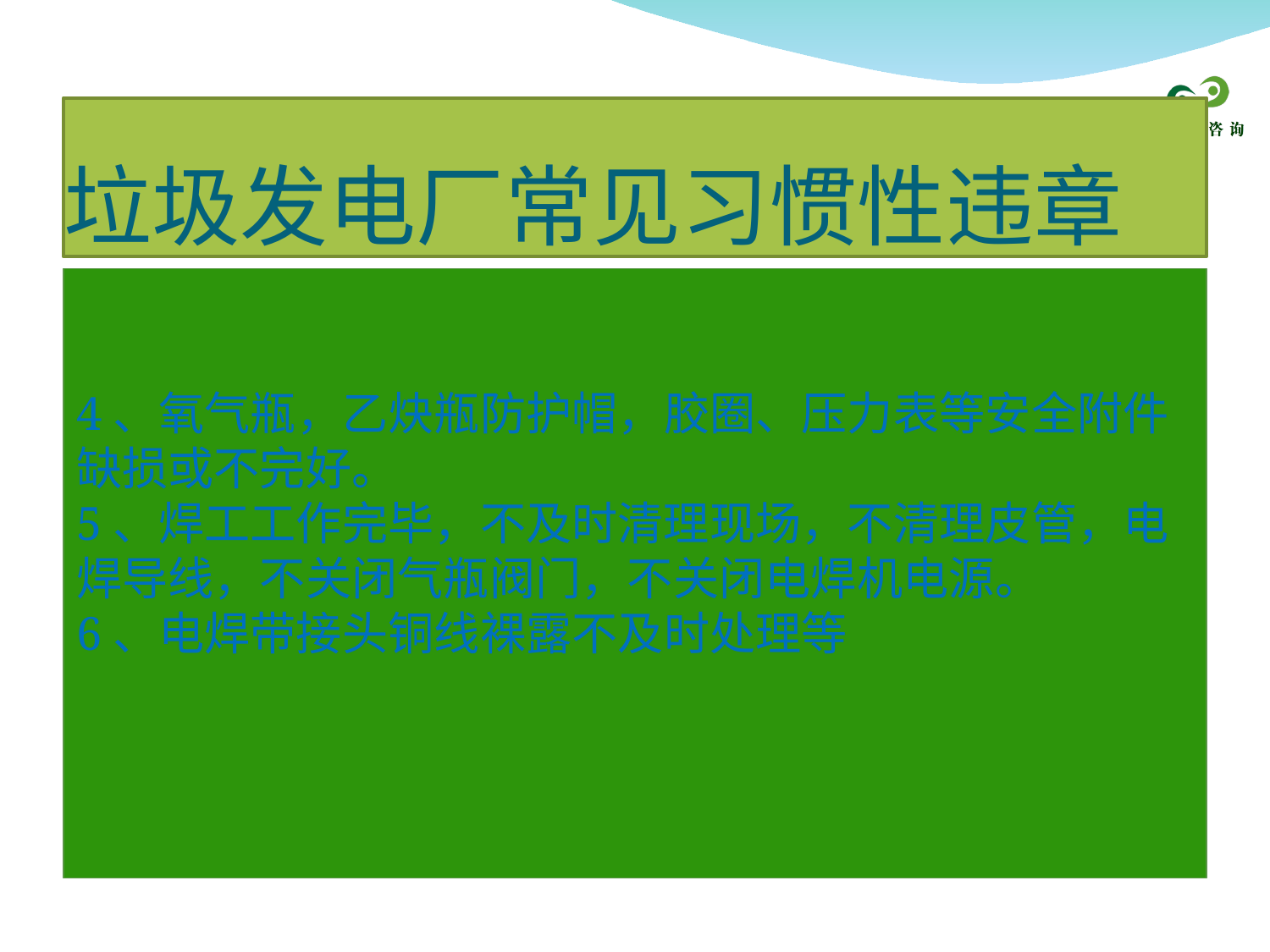

垃圾发电厂常见习惯性违章

4、氧气瓶，乙炔瓶防护帽，胶圈、压力表等安全附件缺损或不完好。
5、焊工工作完毕，不及时清理现场，不清理皮管，电焊导线，不关闭气瓶阀门，不关闭电焊机电源。
6、电焊带接头铜线裸露不及时处理等